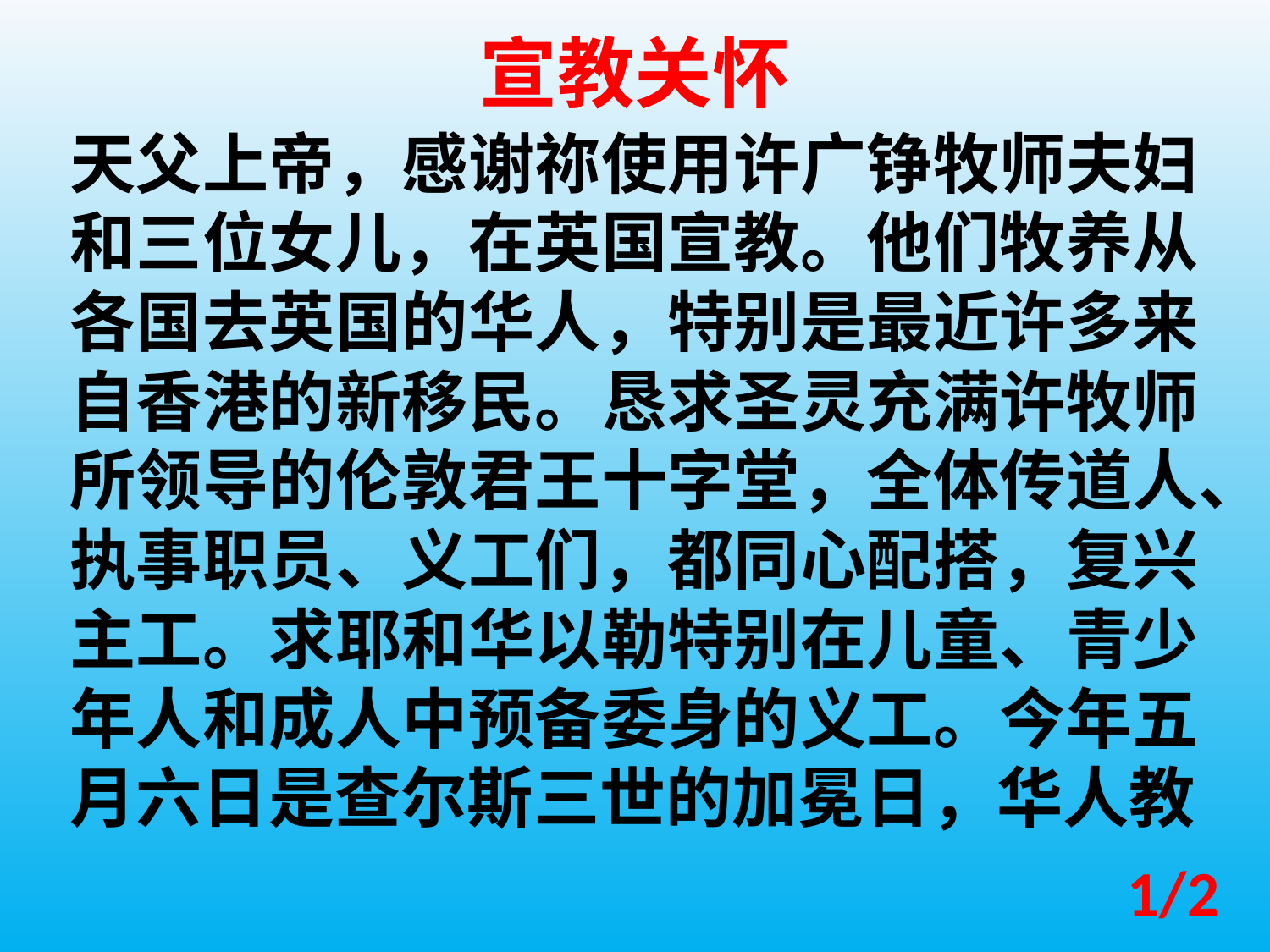

宣教关怀
天父上帝，感谢祢使用许广铮牧师夫妇和三位女儿，在英国宣教。他们牧养从各国去英国的华人，特别是最近许多来自香港的新移民。恳求圣灵充满许牧师所领导的伦敦君王十字堂，全体传道人、执事职员、义工们，都同心配搭，复兴主工。求耶和华以勒特别在儿童、青少年人和成人中预备委身的义工。今年五月六日是查尔斯三世的加冕日，华人教
1/2